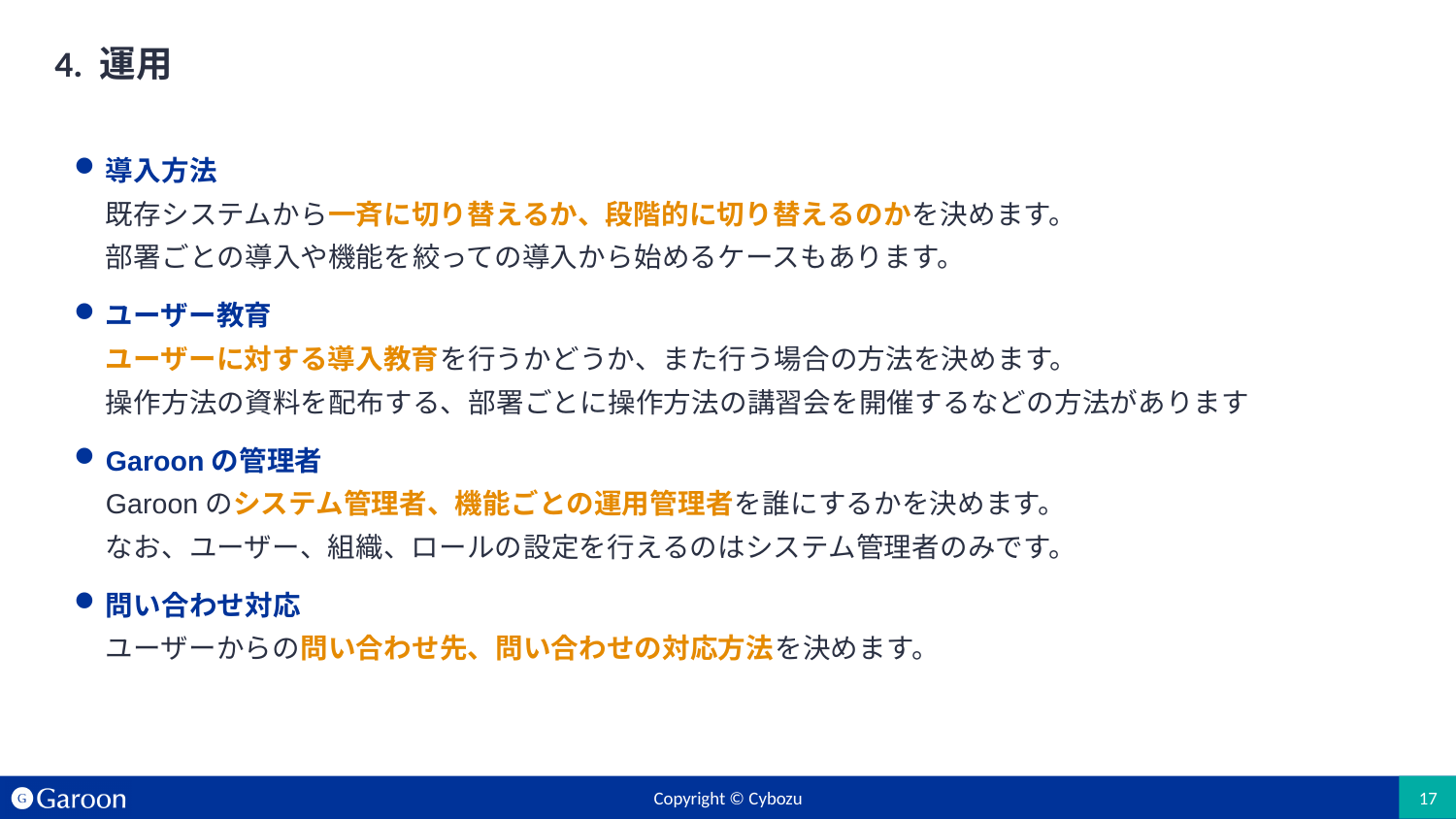

# 4. 運用
導入方法
既存システムから一斉に切り替えるか、段階的に切り替えるのかを決めます。
部署ごとの導入や機能を絞っての導入から始めるケースもあります。
ユーザー教育
ユーザーに対する導入教育を行うかどうか、また行う場合の方法を決めます。
操作方法の資料を配布する、部署ごとに操作方法の講習会を開催するなどの方法があります
Garoonの管理者
Garoonのシステム管理者、機能ごとの運用管理者を誰にするかを決めます。
なお、ユーザー、組織、ロールの設定を行えるのはシステム管理者のみです。
問い合わせ対応
ユーザーからの問い合わせ先、問い合わせの対応方法を決めます。